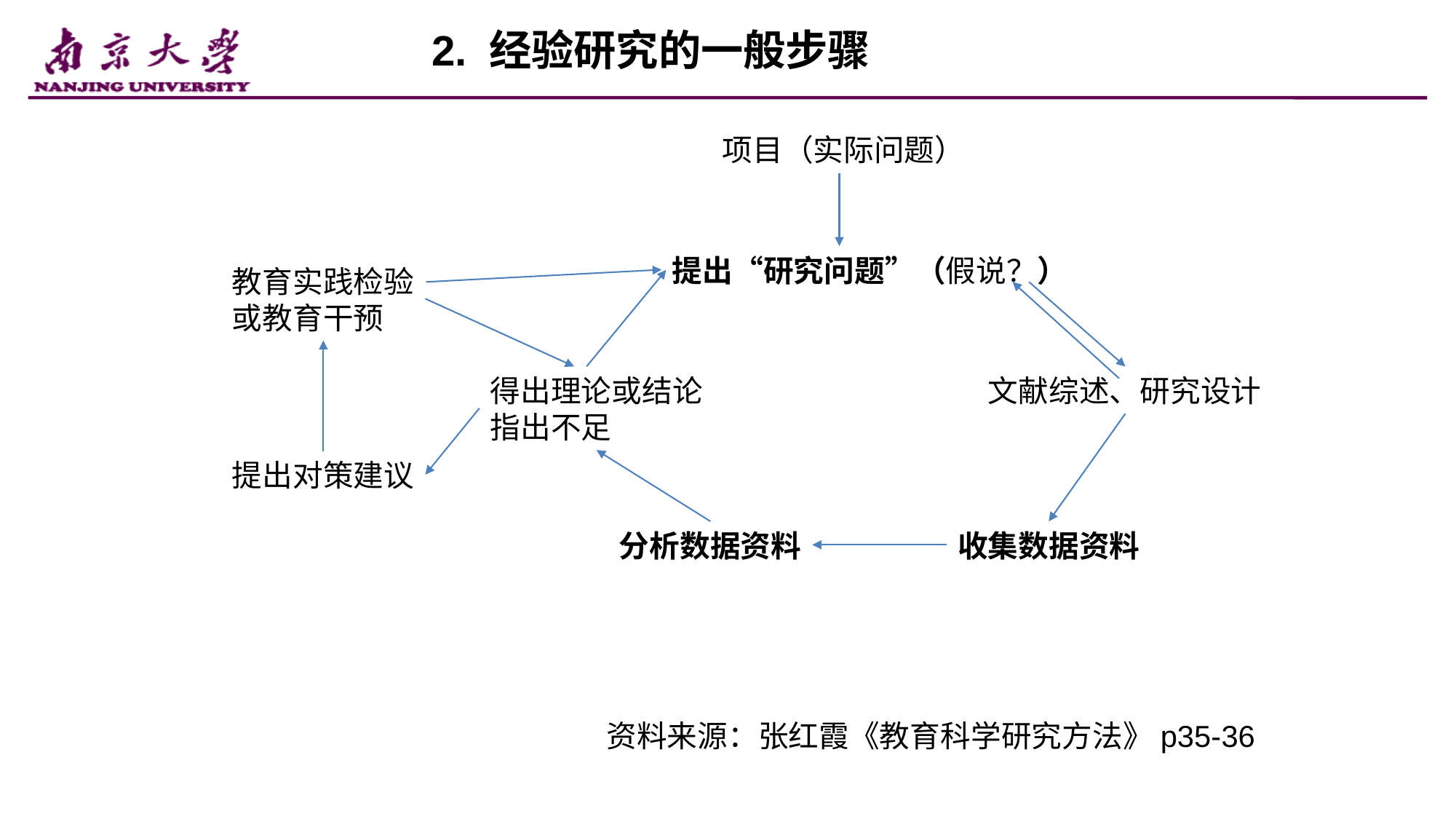

2. 经验研究的一般步骤
项目（实际问题）
提出“研究问题”（假说？）
教育实践检验
或教育干预
得出理论或结论
指出不足
文献综述、研究设计
提出对策建议
分析数据资料
收集数据资料
资料来源：张红霞《教育科学研究方法》p35-36